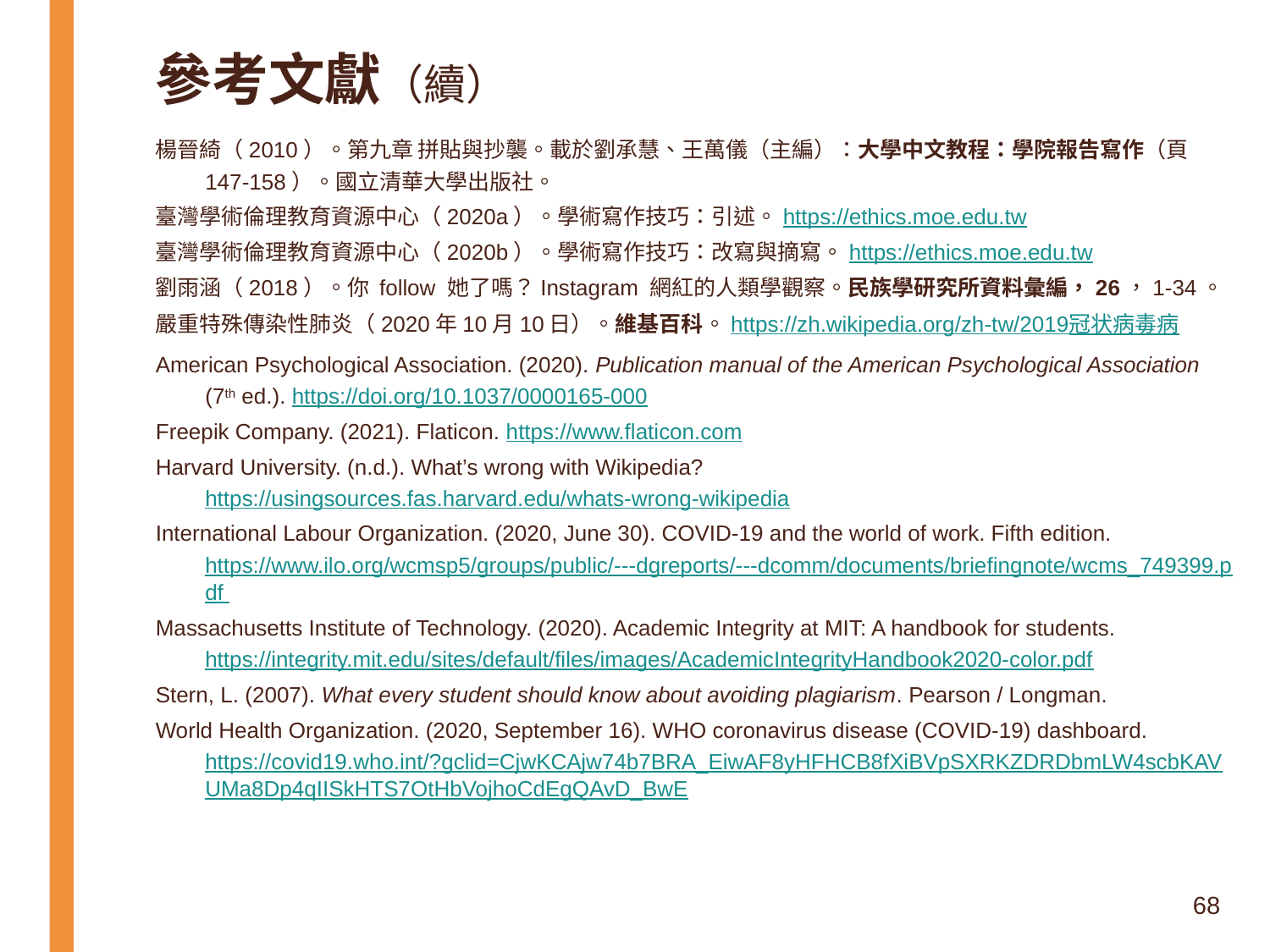

# 參考文獻（續）
楊晉綺（2010）。第九章 拼貼與抄襲。載於劉承慧、王萬儀（主編）：大學中文教程：學院報告寫作（頁147-158）。國立清華大學出版社。
臺灣學術倫理教育資源中心（2020a）。學術寫作技巧：引述。https://ethics.moe.edu.tw
臺灣學術倫理教育資源中心（2020b）。學術寫作技巧：改寫與摘寫。https://ethics.moe.edu.tw
劉雨涵（2018）。你 follow 她了嗎？Instagram 網紅的人類學觀察。民族學研究所資料彙編，26，1-34。
嚴重特殊傳染性肺炎（2020年10月10日）。維基百科。https://zh.wikipedia.org/zh-tw/2019冠状病毒病
American Psychological Association. (2020). Publication manual of the American Psychological Association (7th ed.). https://doi.org/10.1037/0000165-000
Freepik Company. (2021). Flaticon. https://www.flaticon.com
Harvard University. (n.d.). What’s wrong with Wikipedia? https://usingsources.fas.harvard.edu/whats-wrong-wikipedia
International Labour Organization. (2020, June 30). COVID-19 and the world of work. Fifth edition. https://www.ilo.org/wcmsp5/groups/public/---dgreports/---dcomm/documents/briefingnote/wcms_749399.pdf
Massachusetts Institute of Technology. (2020). Academic Integrity at MIT: A handbook for students. https://integrity.mit.edu/sites/default/files/images/AcademicIntegrityHandbook2020-color.pdf
Stern, L. (2007). What every student should know about avoiding plagiarism. Pearson / Longman.
World Health Organization. (2020, September 16). WHO coronavirus disease (COVID-19) dashboard. https://covid19.who.int/?gclid=CjwKCAjw74b7BRA_EiwAF8yHFHCB8fXiBVpSXRKZDRDbmLW4scbKAVUMa8Dp4qIISkHTS7OtHbVojhoCdEgQAvD_BwE
68